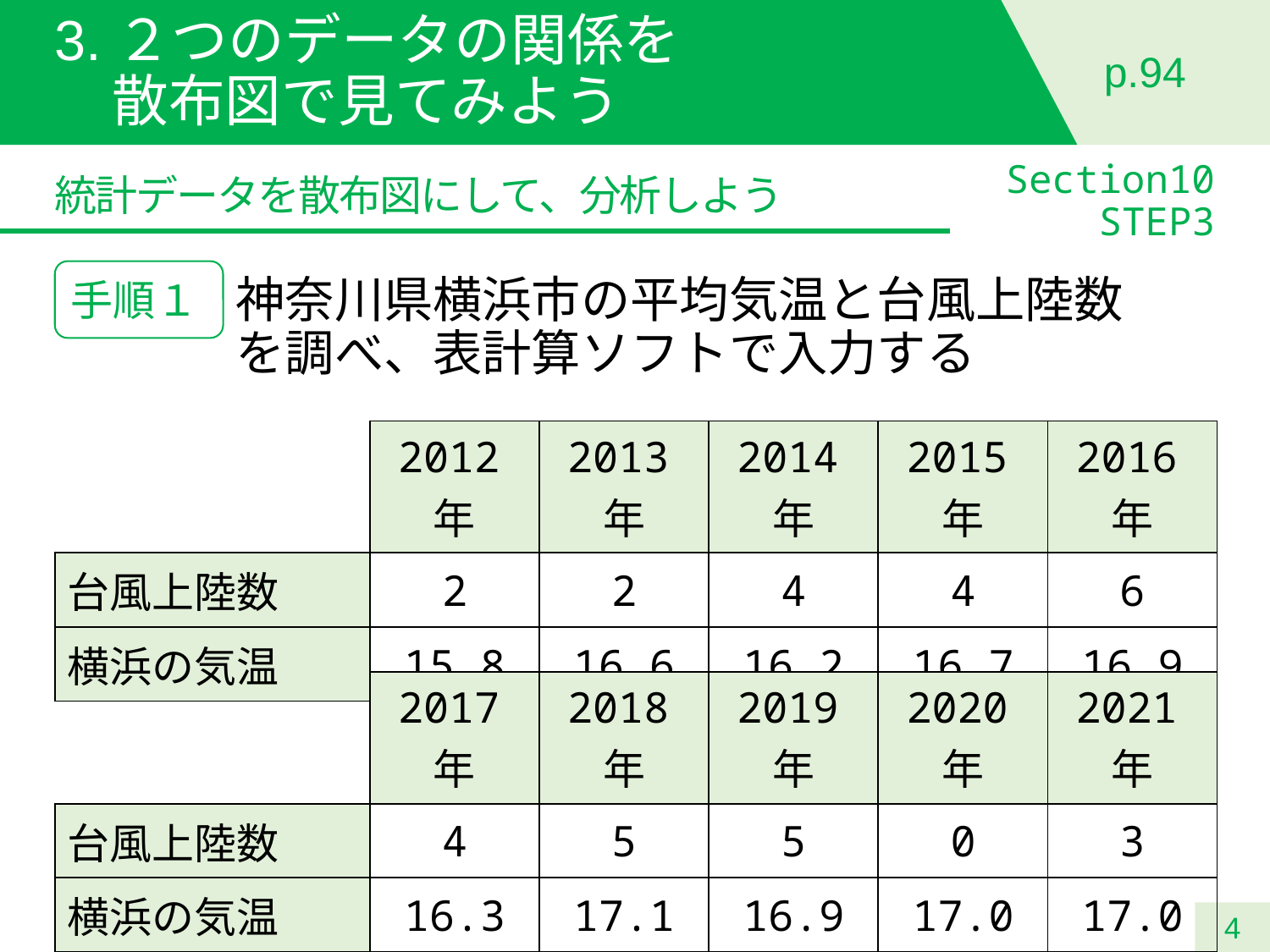

# 3.２つのデータの関係を 散布図で見てみよう
p.94
Section10
 STEP3
統計データを散布図にして、分析しよう
手順１
神奈川県横浜市の平均気温と台風上陸数を調べ、表計算ソフトで入力する
|  |  | 2012年 | 2013年 | 2014年 | 2015年 | 2016年 |
| --- | --- | --- | --- | --- | --- | --- |
| 台風上陸数 |  | 2 | 2 | 4 | 4 | 6 |
| 横浜の気温 |  | 15.8 | 16.6 | 16.2 | 16.7 | 16.9 |
|  |  | 2017年 | 2018年 | 2019年 | 2020年 | 2021年 |
| --- | --- | --- | --- | --- | --- | --- |
| 台風上陸数 |  | 4 | 5 | 5 | 0 | 3 |
| 横浜の気温 |  | 16.3 | 17.1 | 16.9 | 17.0 | 17.0 |
4